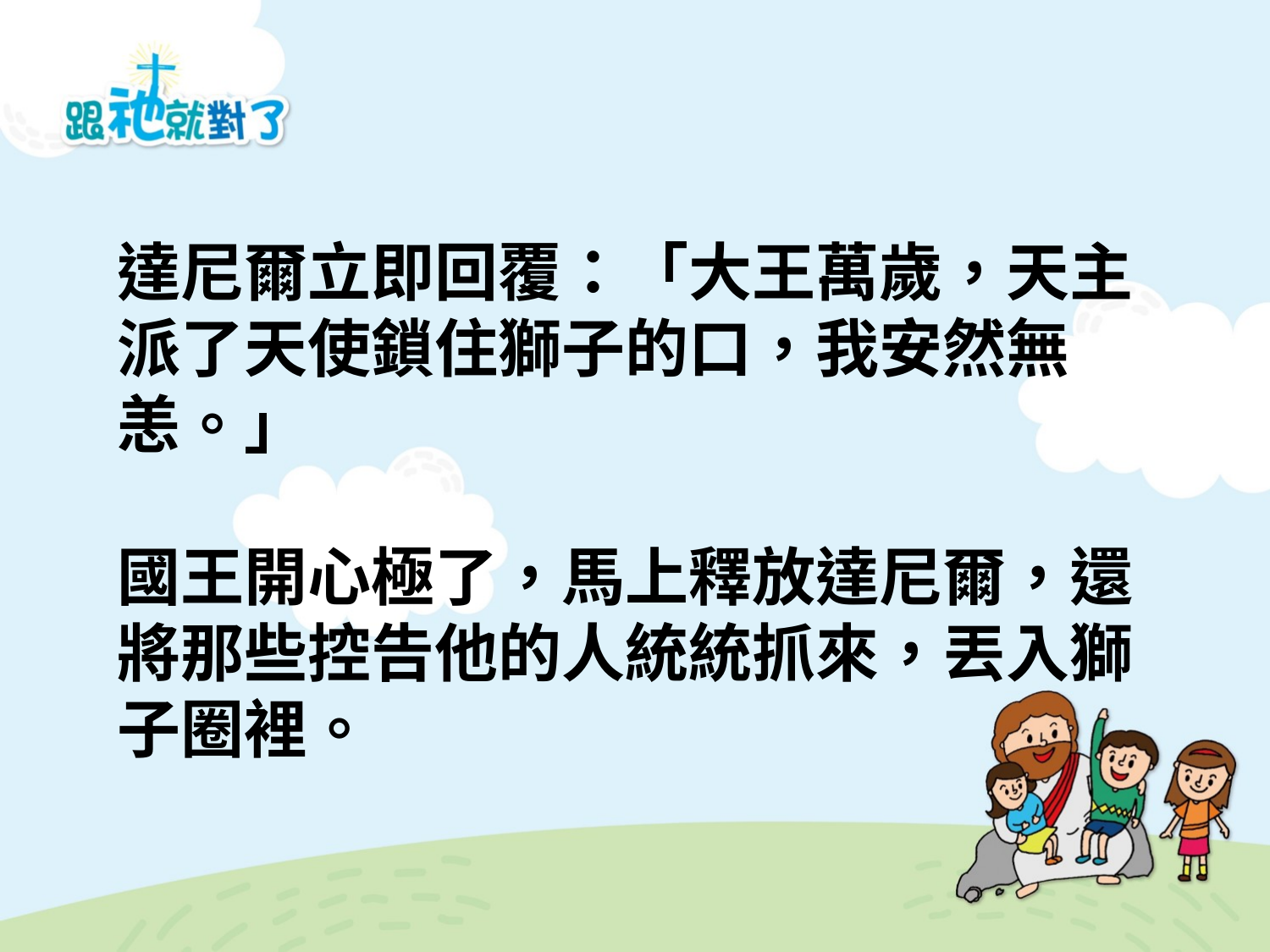

達尼爾立即回覆：「大王萬歲，天主派了天使鎖住獅子的口，我安然無恙。」

國王開心極了，馬上釋放達尼爾，還將那些控告他的人統統抓來，丟入獅子圈裡。